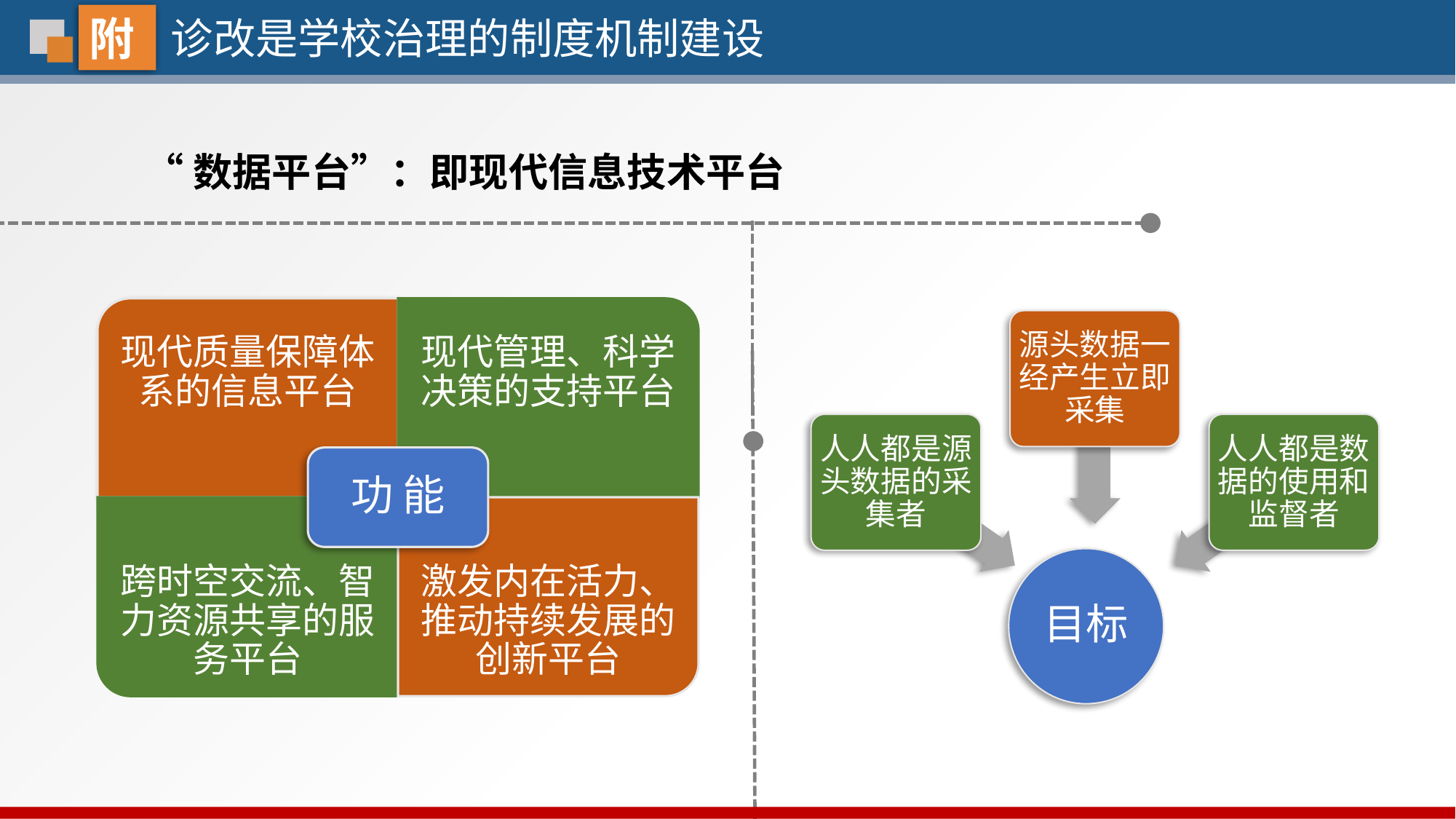

附
诊改是学校治理的制度机制建设

“数据平台”：即现代信息技术平台

现代管理、科学决策的支持平台
现代质量保障体系的信息平台
源头数据一经产生立即采集
人人都是源头数据的采集者
人人都是数据的使用和监督者

功 能
跨时空交流、智力资源共享的服务平台
激发内在活力、推动持续发展的创新平台

目标